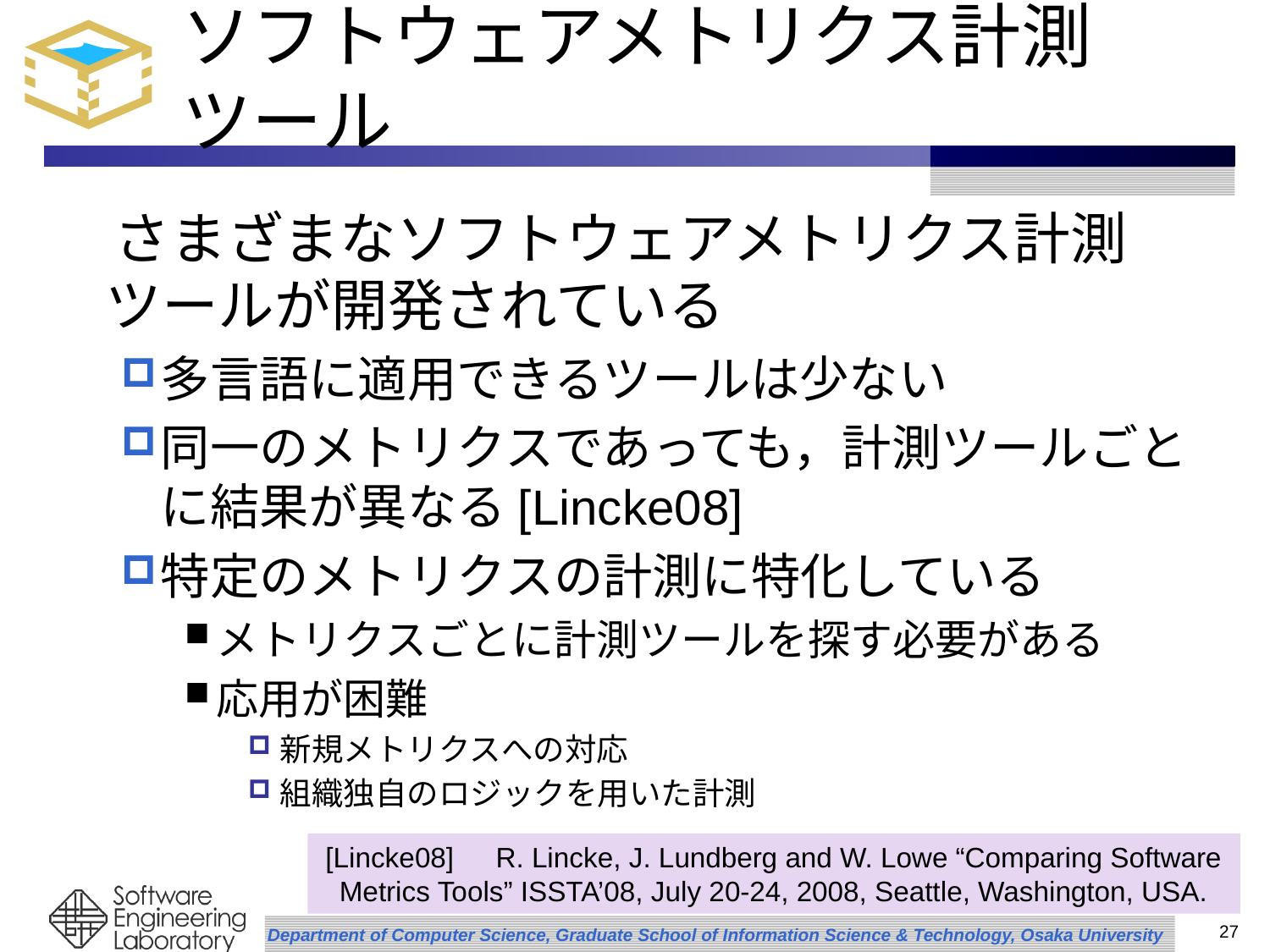

# ソフトウェアメトリクス計測ツール
　さまざまなソフトウェアメトリクス計測ツールが開発されている
多言語に適用できるツールは少ない
同一のメトリクスであっても，計測ツールごとに結果が異なる[Lincke08]
特定のメトリクスの計測に特化している
メトリクスごとに計測ツールを探す必要がある
応用が困難
新規メトリクスへの対応
組織独自のロジックを用いた計測

[Lincke08]　R. Lincke, J. Lundberg and W. Lowe “Comparing Software Metrics Tools” ISSTA’08, July 20-24, 2008, Seattle, Washington, USA.
SES2008
2009/10/23
27